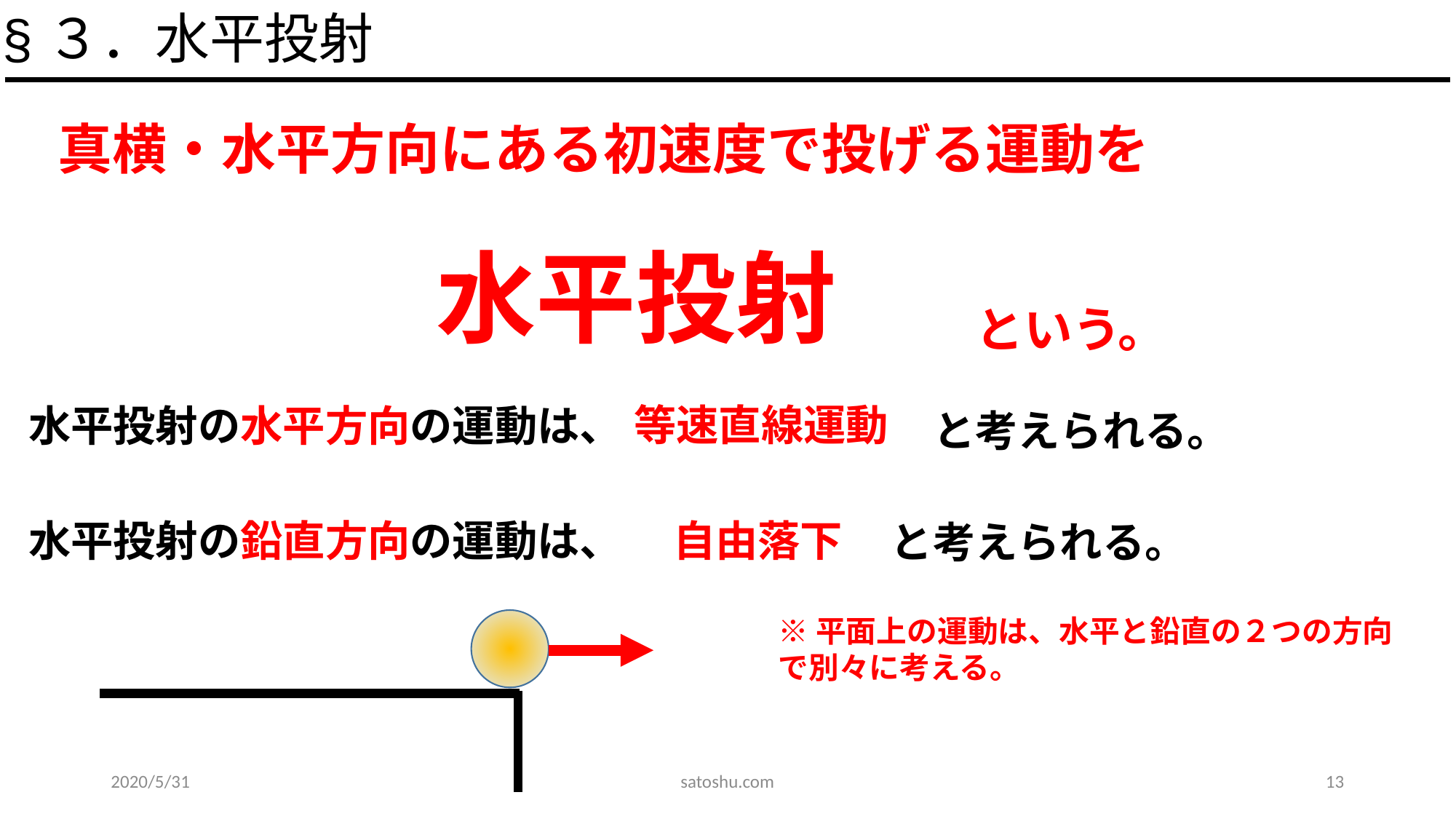

§３．水平投射
真横・水平方向にある初速度で投げる運動を
水平投射
という。
等速直線運動
水平投射の水平方向の運動は、
と考えられる。
自由落下
水平投射の鉛直方向の運動は、
と考えられる。
※平面上の運動は、水平と鉛直の２つの方向で別々に考える。

2020/5/31
satoshu.com
13